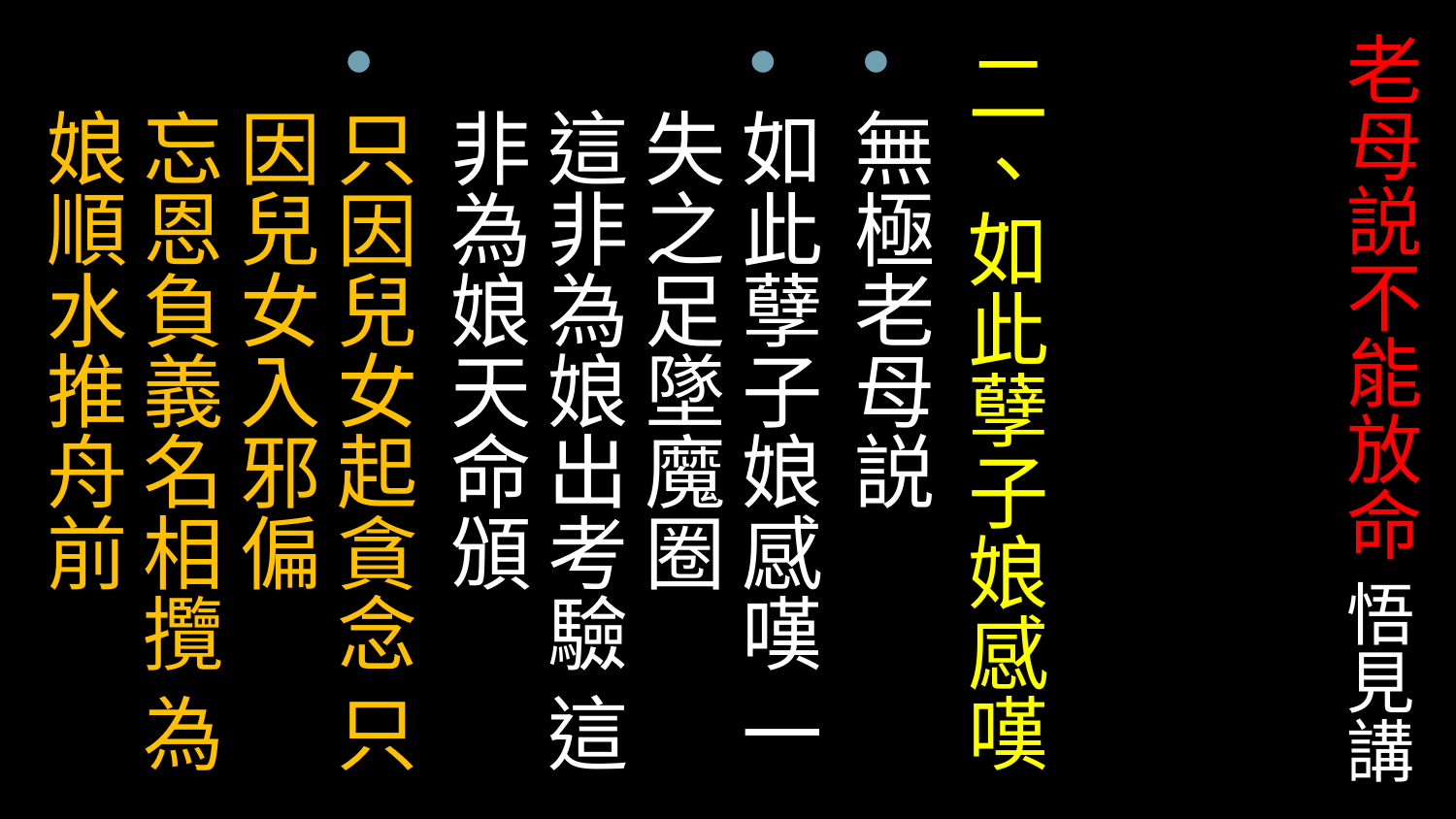

# 老母説不能放命 悟見講
二、如此孽子娘感嘆
無極老母説
如此孽子娘感嘆 一失之足墜魔圈
這非為娘出考驗 這非為娘天命頒
只因兒女起貪念 只因兒女入邪偏
忘恩負義名相攬 為娘順水推舟前